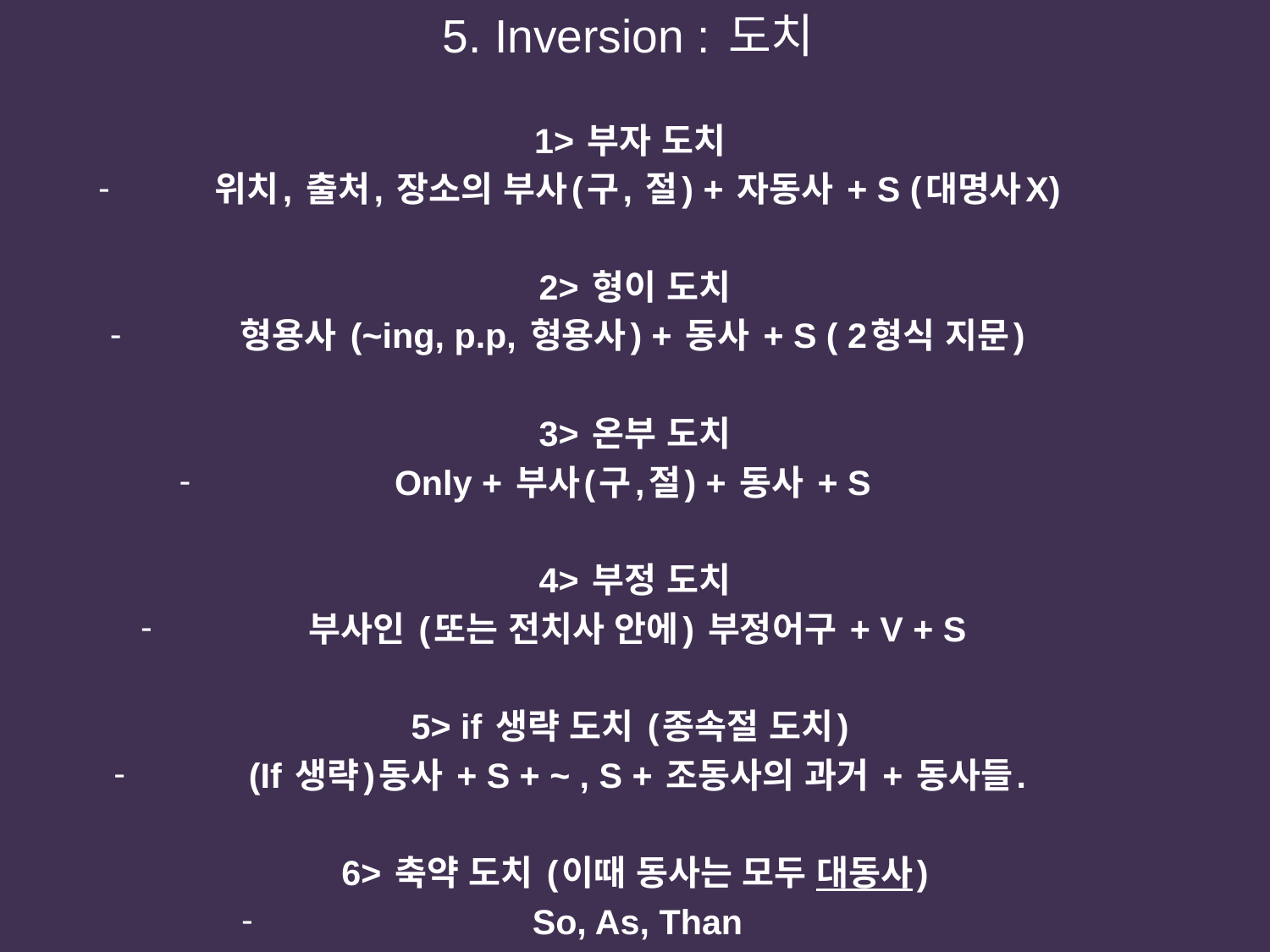

5. Inversion : 도치

1> 부자 도치
위치, 출처, 장소의 부사(구, 절) + 자동사 + S (대명사X)

2> 형이 도치
형용사 (~ing, p.p, 형용사) + 동사 + S ( 2형식 지문)

3> 온부 도치
Only + 부사(구,절) + 동사 + S

4> 부정 도치
부사인 (또는 전치사 안에) 부정어구 + V + S

5> if 생략 도치 (종속절 도치)
(If 생략)동사 + S + ~ , S + 조동사의 과거 + 동사들.

6> 축약 도치 (이때 동사는 모두 대동사)
So, As, Than

#